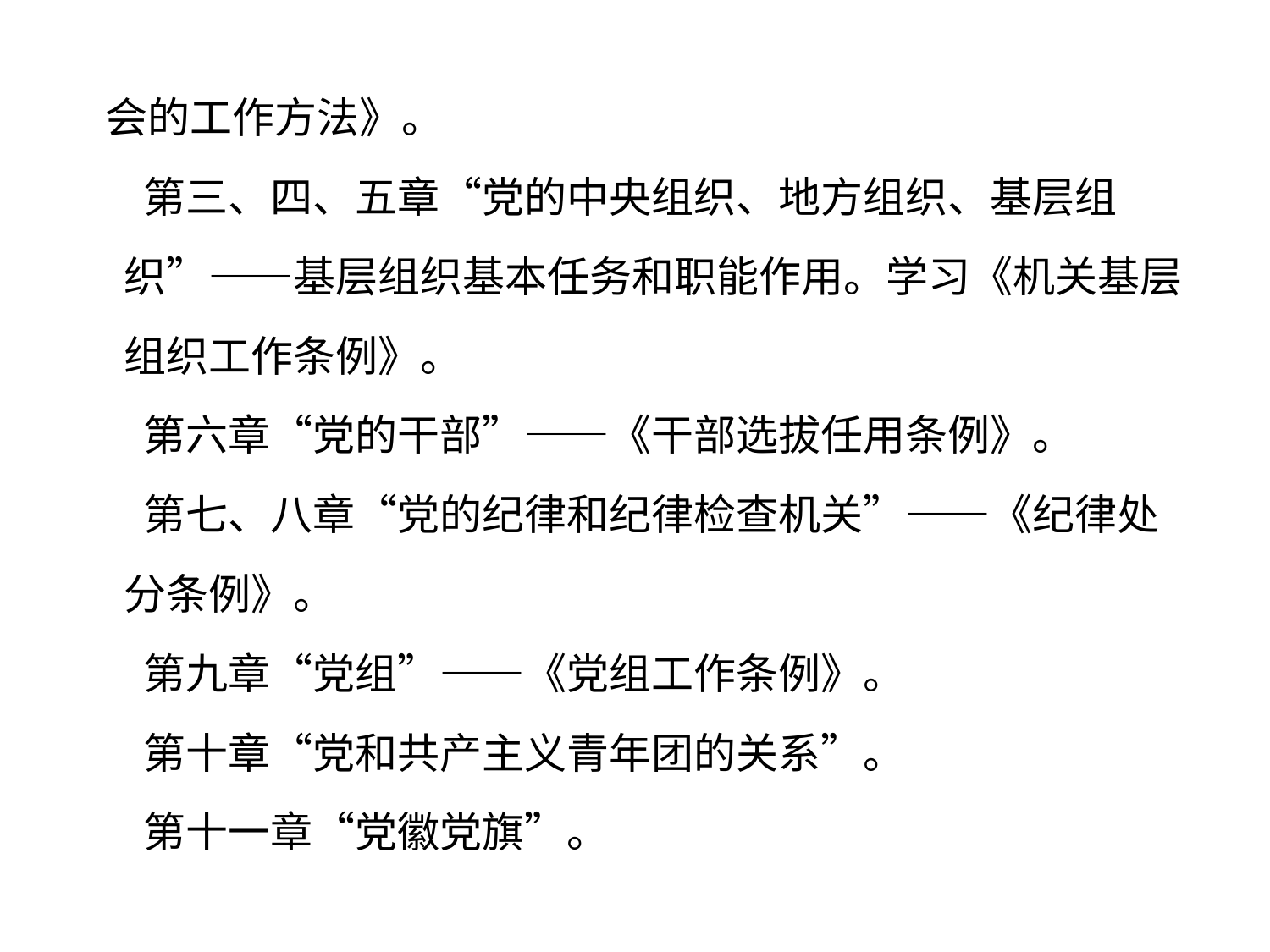

会的工作方法》。
      第三、四、五章“党的中央组织、地方组织、基层组织”——基层组织基本任务和职能作用。学习《机关基层组织工作条例》。
      第六章“党的干部”——《干部选拔任用条例》。
      第七、八章“党的纪律和纪律检查机关”——《纪律处分条例》。
      第九章“党组”——《党组工作条例》。
      第十章“党和共产主义青年团的关系”。
      第十一章“党徽党旗”。